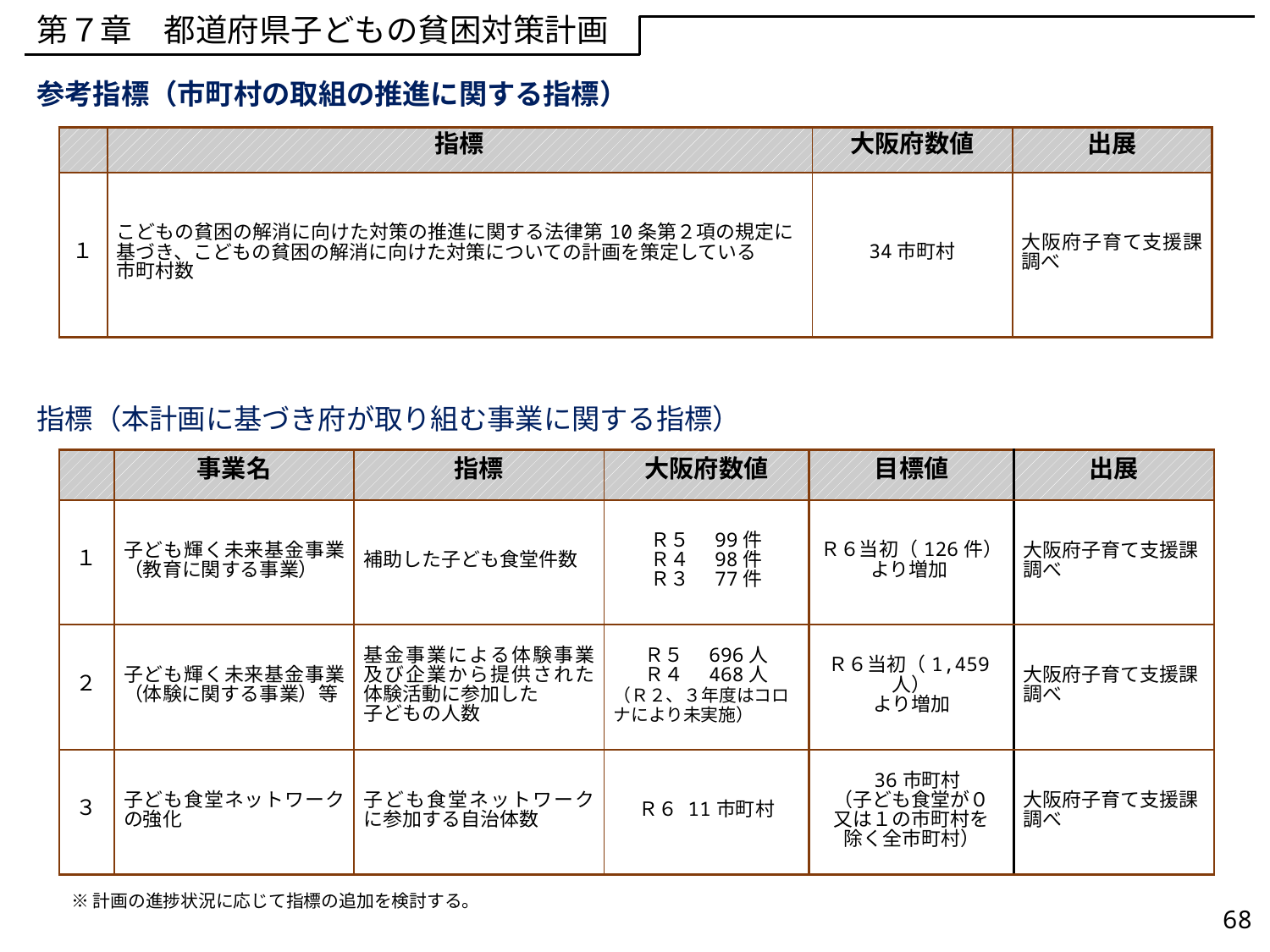

第７章　都道府県子どもの貧困対策計画
参考指標（市町村の取組の推進に関する指標）
|  | 指標 | 大阪府数値 | 出展 |
| --- | --- | --- | --- |
| １ | こどもの貧困の解消に向けた対策の推進に関する法律第10条第２項の規定に 基づき、こどもの貧困の解消に向けた対策についての計画を策定している 市町村数 | 34市町村 | 大阪府子育て支援課調べ |
指標（本計画に基づき府が取り組む事業に関する指標）
|  | 事業名 | 指標 | 大阪府数値 | 目標値 | 出展 |
| --- | --- | --- | --- | --- | --- |
| １ | 子ども輝く未来基金事業（教育に関する事業） | 補助した子ども食堂件数 | Ｒ５　99件 Ｒ４　98件 Ｒ３　77件 | Ｒ６当初（126件） より増加 | 大阪府子育て支援課調べ |
| ２ | 子ども輝く未来基金事業（体験に関する事業）等 | 基金事業による体験事業及び企業から提供された体験活動に参加した 子どもの人数 | Ｒ５　696人 Ｒ４　468人 （Ｒ２、３年度はコロナにより未実施） | Ｒ６当初（1,459人） より増加 | 大阪府子育て支援課調べ |
| ３ | 子ども食堂ネットワークの強化 | 子ども食堂ネットワークに参加する自治体数 | Ｒ６ 11市町村 | 36市町村 （子ども食堂が０ 又は１の市町村を 除く全市町村） | 大阪府子育て支援課調べ |
※計画の進捗状況に応じて指標の追加を検討する。
68